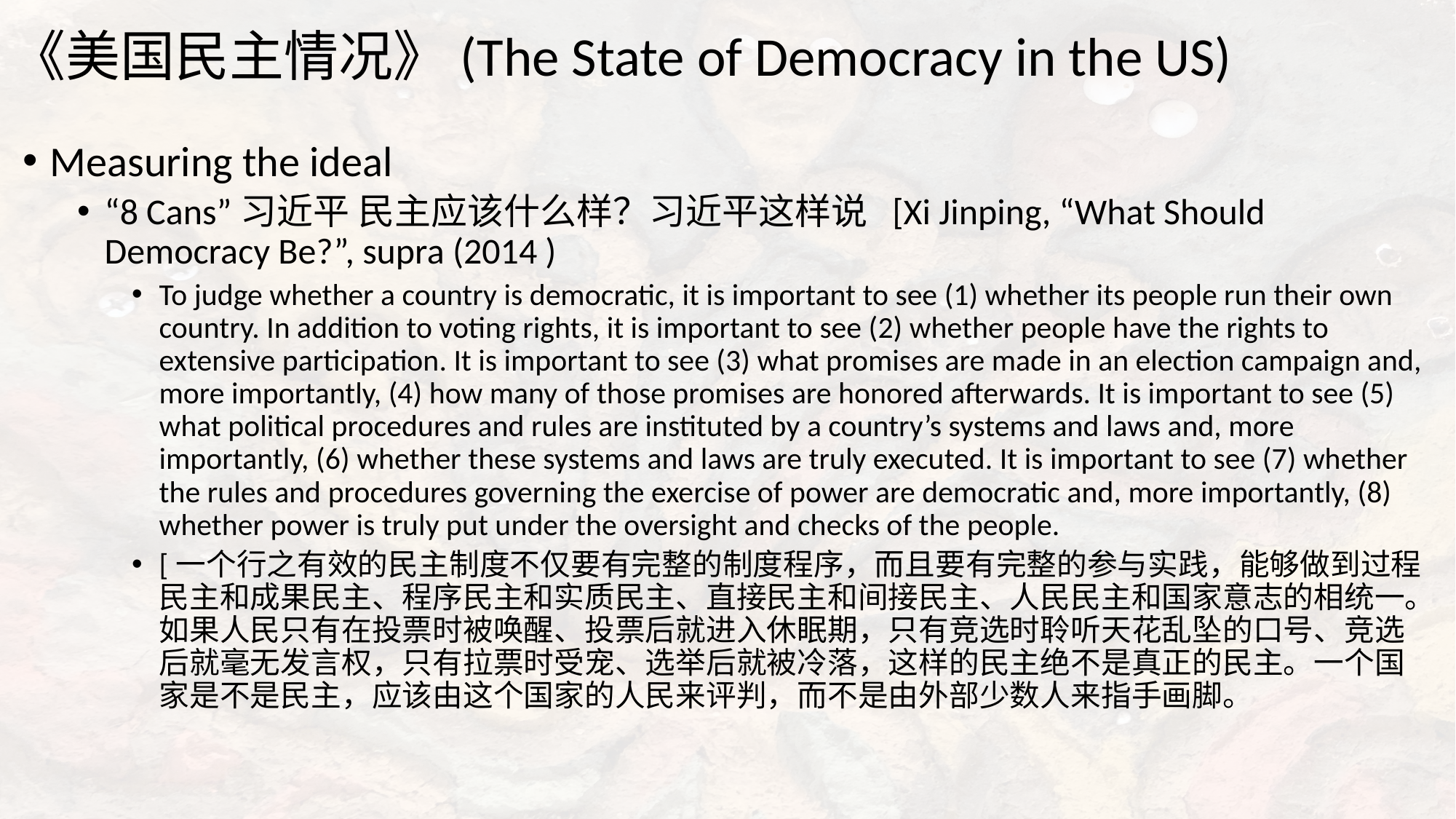

# 《美国民主情况》(The State of Democracy in the US)
Measuring the ideal
“8 Cans”习近平 民主应该什么样？习近平这样说  [Xi Jinping, “What Should Democracy Be?”, supra (2014 )
To judge whether a country is democratic, it is important to see (1) whether its people run their own country. In addition to voting rights, it is important to see (2) whether people have the rights to extensive participation. It is important to see (3) what promises are made in an election campaign and, more importantly, (4) how many of those promises are honored afterwards. It is important to see (5) what political procedures and rules are instituted by a country’s systems and laws and, more importantly, (6) whether these systems and laws are truly executed. It is important to see (7) whether the rules and procedures governing the exercise of power are democratic and, more importantly, (8) whether power is truly put under the oversight and checks of the people.
[一个行之有效的民主制度不仅要有完整的制度程序，而且要有完整的参与实践，能够做到过程民主和成果民主、程序民主和实质民主、直接民主和间接民主、人民民主和国家意志的相统一。如果人民只有在投票时被唤醒、投票后就进入休眠期，只有竞选时聆听天花乱坠的口号、竞选后就毫无发言权，只有拉票时受宠、选举后就被冷落，这样的民主绝不是真正的民主。一个国家是不是民主，应该由这个国家的人民来评判，而不是由外部少数人来指手画脚。